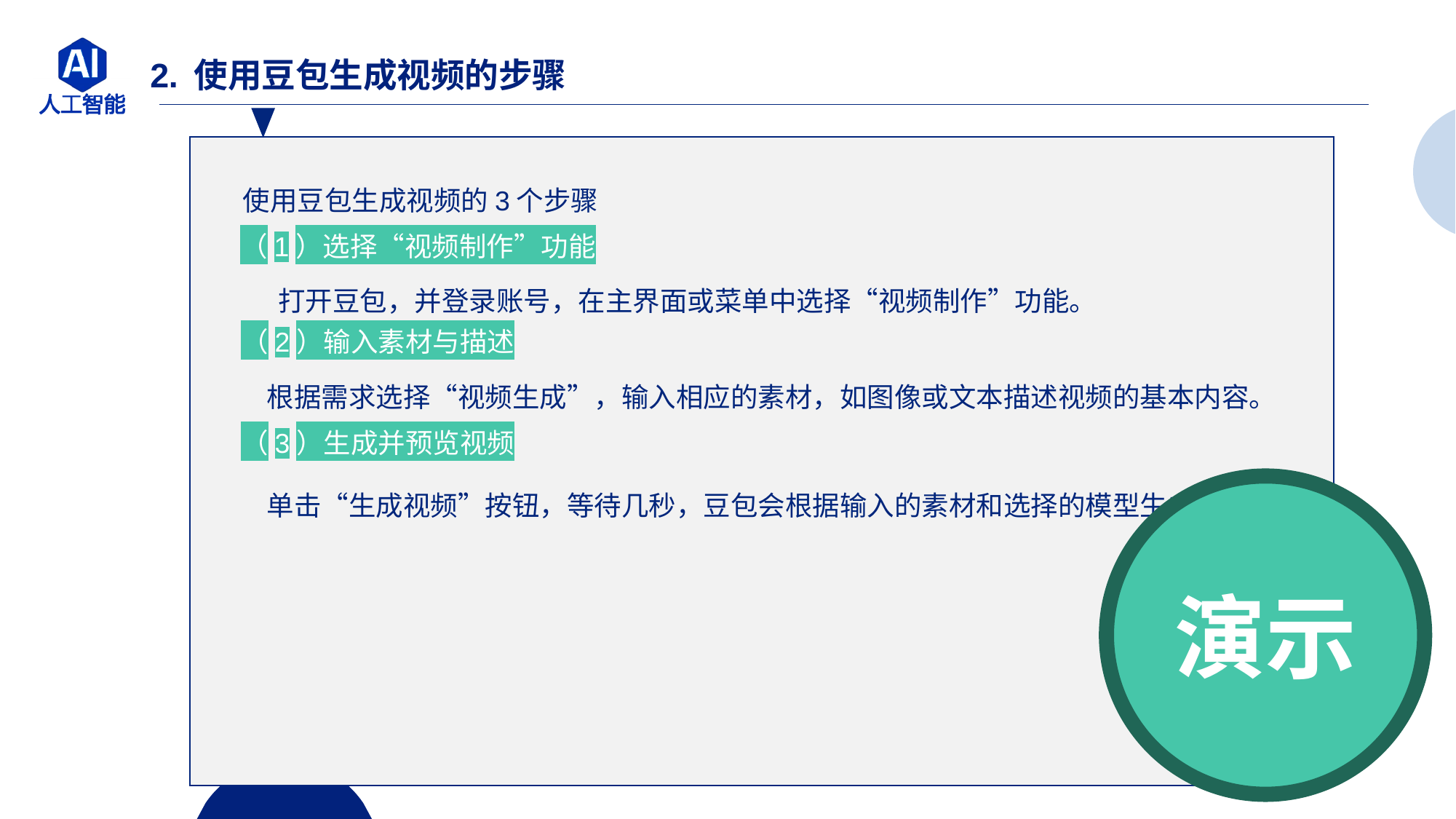

# 2. 使用豆包生成视频的步骤

使用豆包生成视频的3个步骤
（1）选择“视频制作”功能
打开豆包，并登录账号，在主界面或菜单中选择“视频制作”功能。
（2）输入素材与描述
根据需求选择“视频生成”，输入相应的素材，如图像或文本描述视频的基本内容。
（3）生成并预览视频
单击“生成视频”按钮，等待几秒，豆包会根据输入的素材和选择的模型生成视频。
演示